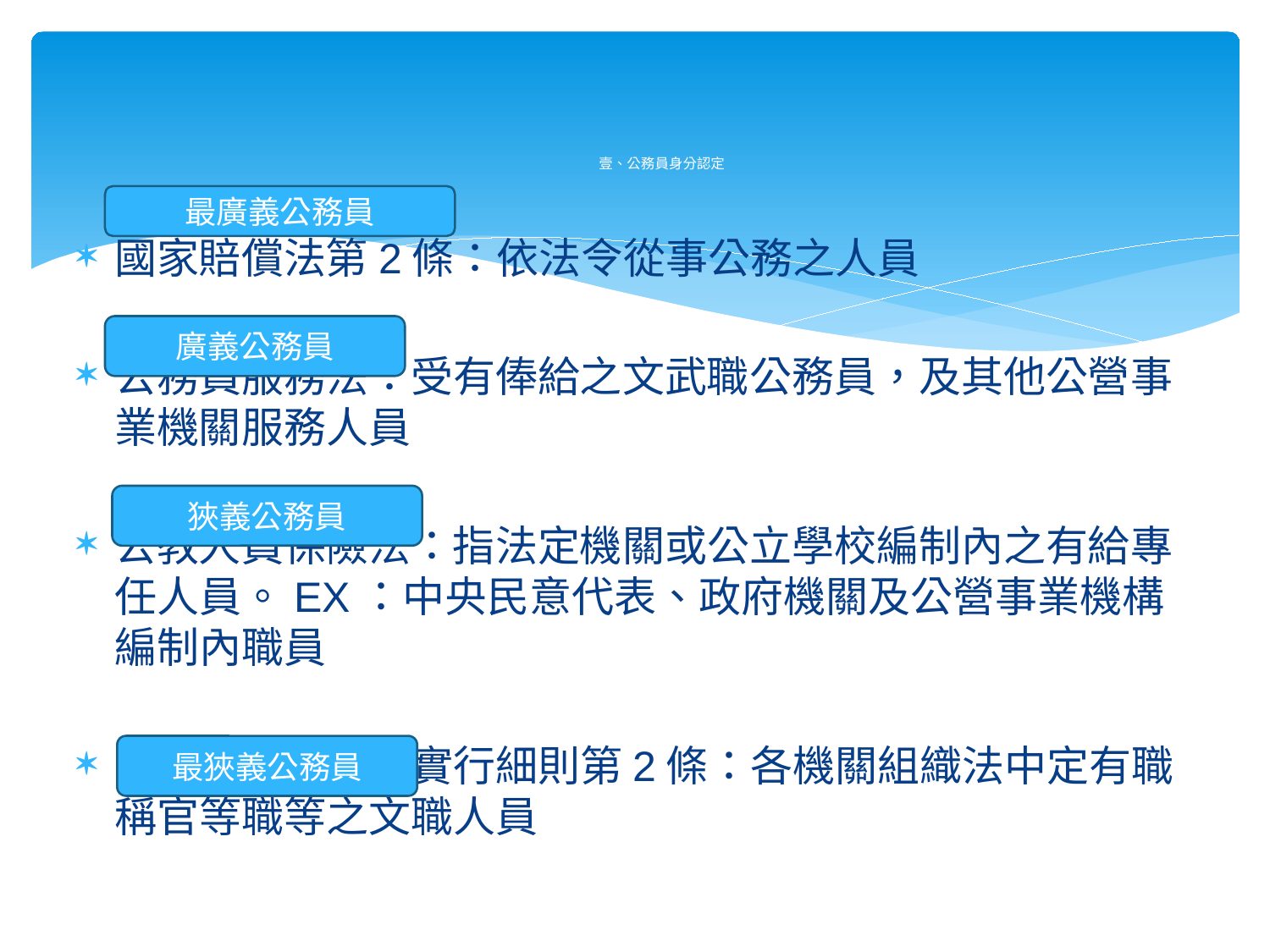

# 壹、公務員身分認定

國家賠償法第2條：依法令從事公務之人員

公務員服務法：受有俸給之文武職公務員，及其他公營事業機關服務人員

公教人員保險法：指法定機關或公立學校編制內之有給專任人員。EX：中央民意代表、政府機關及公營事業機構編制內職員

公務人員任用法實行細則第2條：各機關組織法中定有職稱官等職等之文職人員

最廣義公務員
廣義公務員
狹義公務員
最狹義公務員